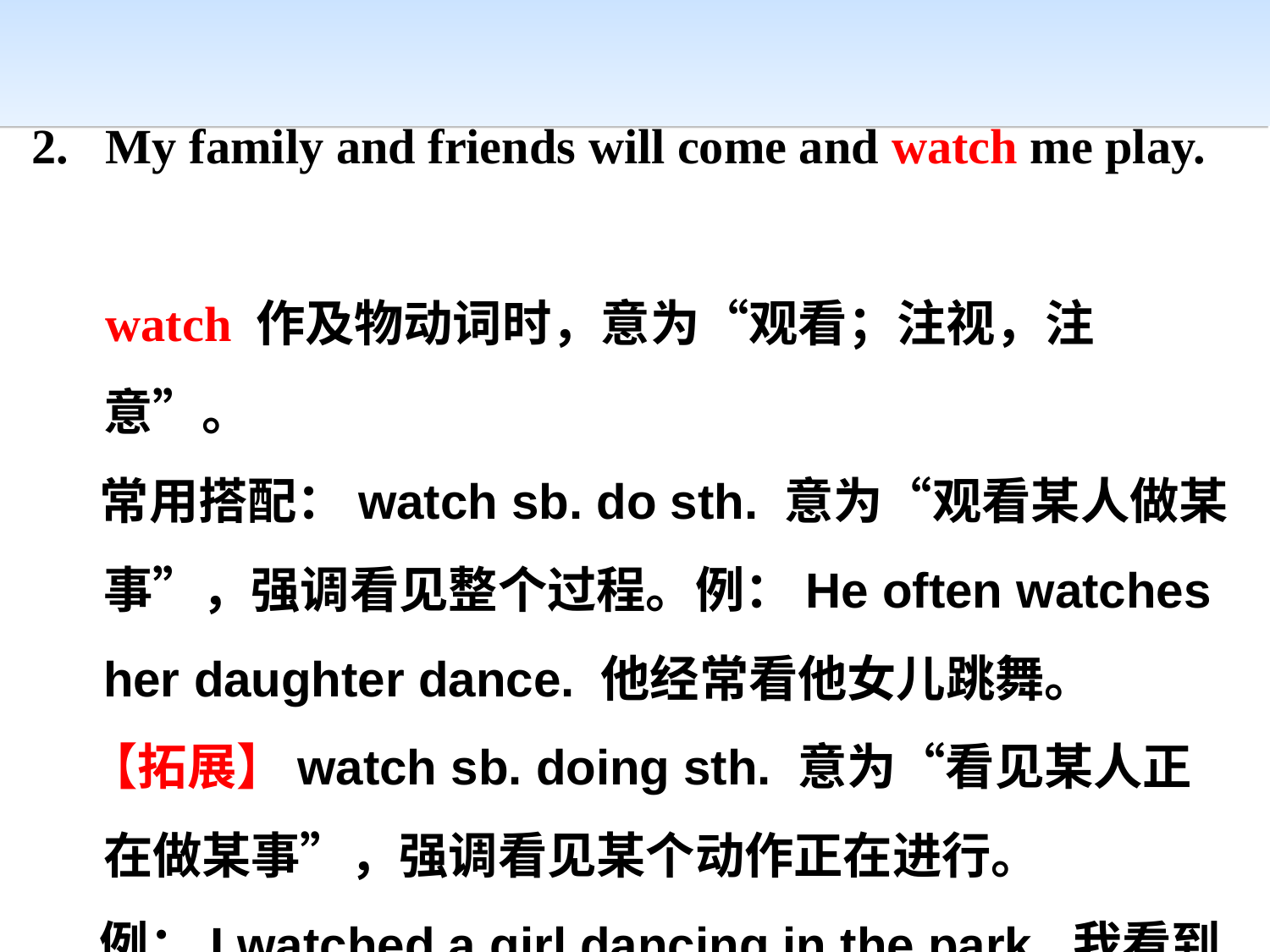

2.   My family and friends will come and watch me play.
      watch 作及物动词时，意为“观看；注视，注意”。
     常用搭配：watch sb. do sth. 意为“观看某人做某事”，强调看见整个过程。例：He often watches her daughter dance. 他经常看他女儿跳舞。
    【拓展】watch sb. doing sth. 意为“看见某人正在做某事”，强调看见某个动作正在进行。
     例：I watched a girl dancing in the park. 我看到一个女孩正在公园里跳舞。